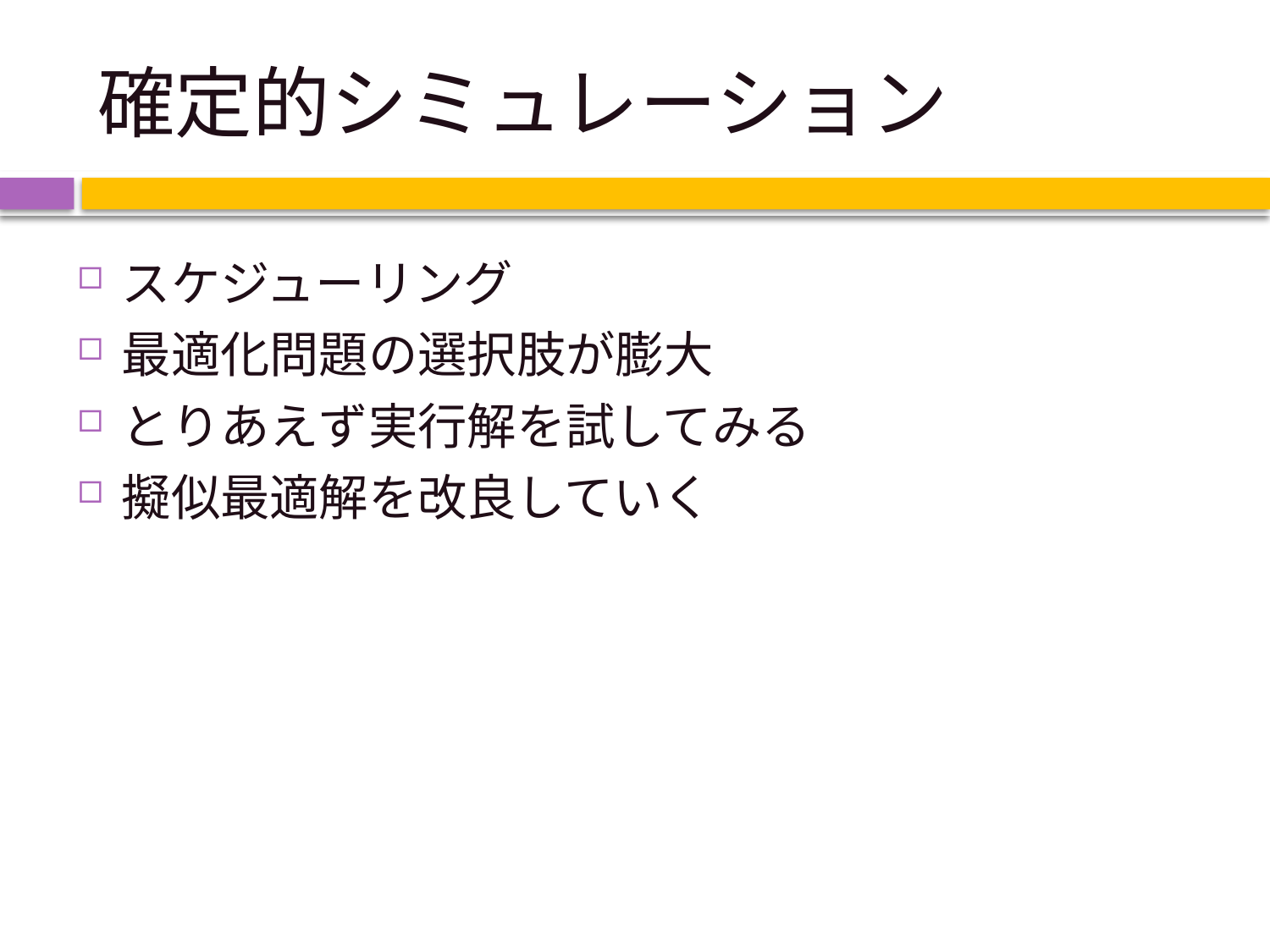

# 確定的シミュレーション
スケジューリング
最適化問題の選択肢が膨大
とりあえず実行解を試してみる
擬似最適解を改良していく